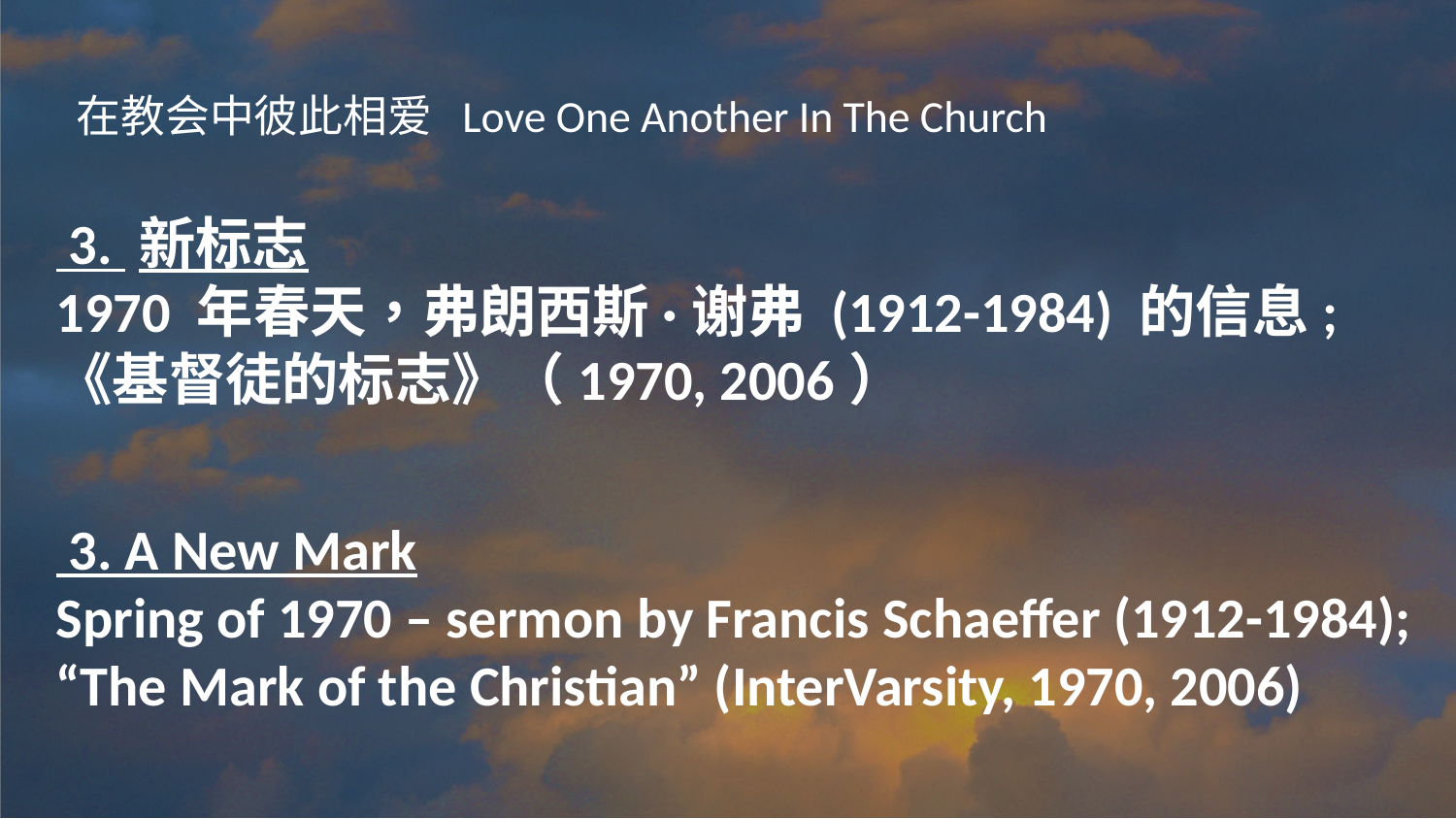

在教会中彼此相爱  Love One Another In The Church
 3. 新标志
1970 年春天，弗朗西斯·谢弗 (1912-1984) 的信息;
《基督徒的标志》（1970, 2006）
 3. A New Mark
Spring of 1970 – sermon by Francis Schaeffer (1912-1984);
“The Mark of the Christian” (InterVarsity, 1970, 2006)